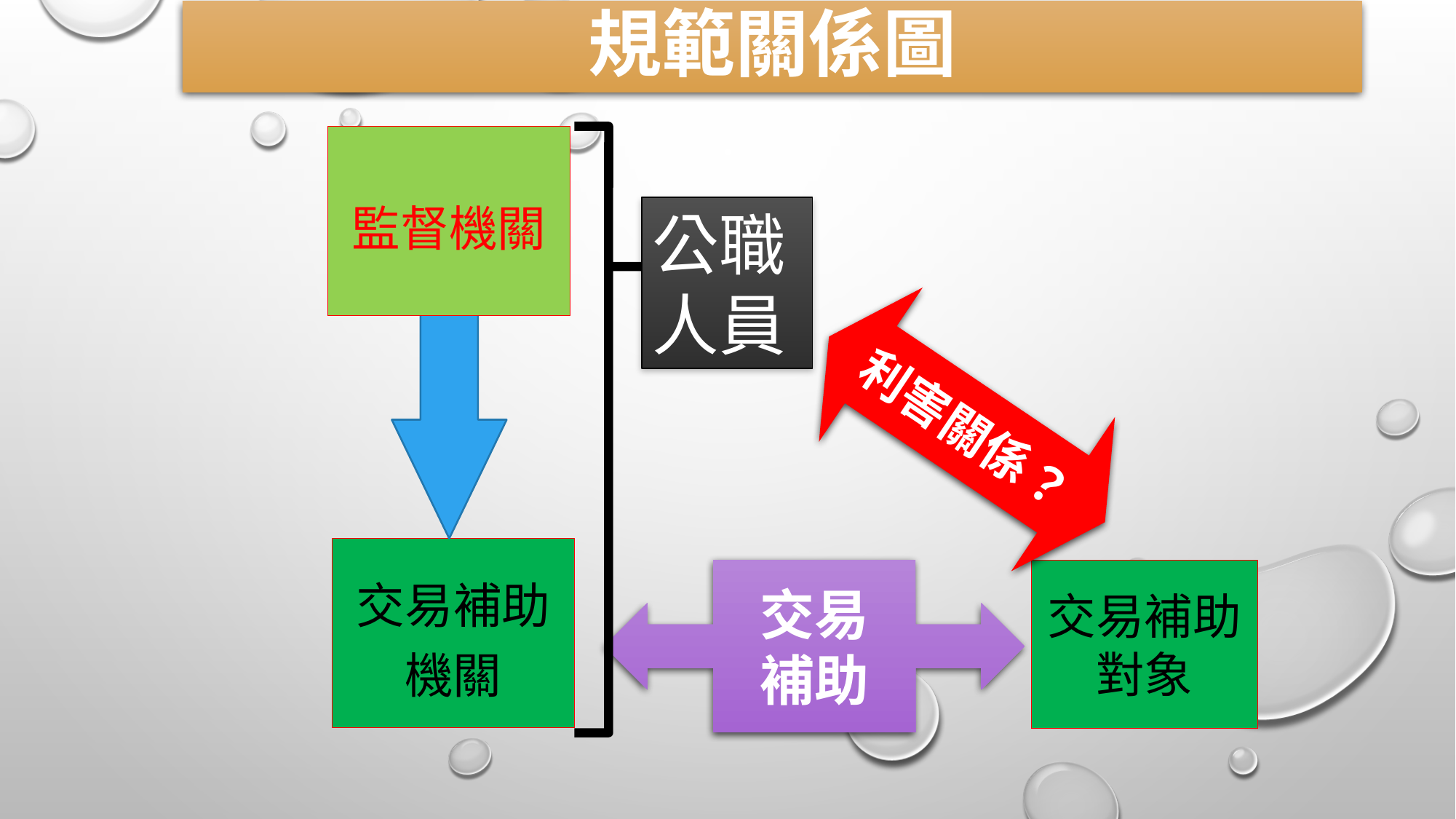

規範關係圖
監督機關

公職人員

利害關係？
交易補助機關
交易
補助
交易補助對象